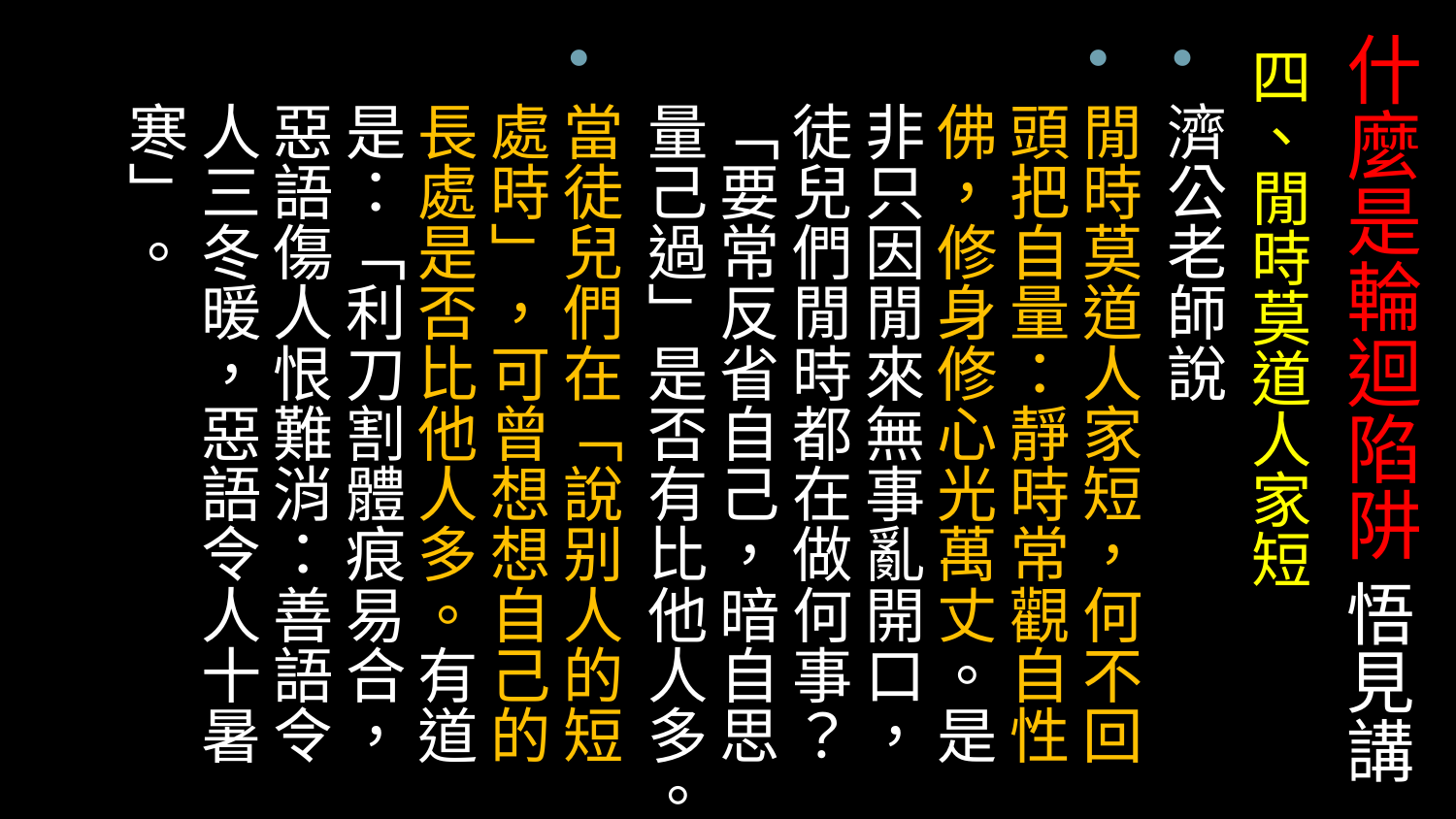

# 什麼是輪迴陷阱 悟見講
四、閒時莫道人家短
濟公老師說
閒時莫道人家短，何不回頭把自量：靜時常觀自性佛，修身修心光萬丈。是非只因閒來無事亂開口，徒兒們閒時都在做何事？「要常反省自己，暗自思量己過」是否有比他人多。
當徒兒們在「說别人的短處時」，可曾想想自己的長處是否比他人多。有道是：「利刀割體痕易合，惡語傷人恨難消：善語令人三冬暖，惡語令人十暑寒」。